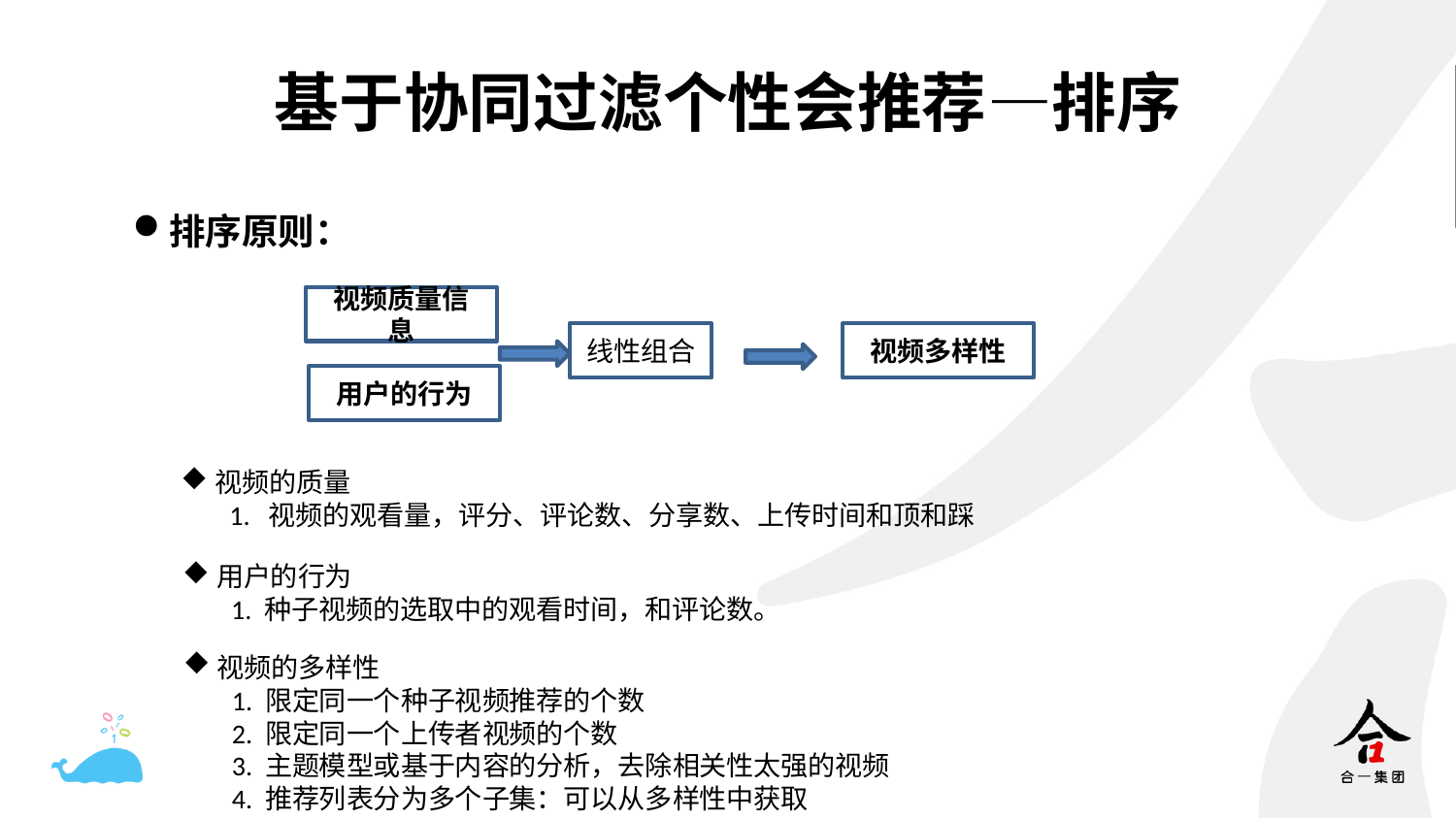

# 基于协同过滤个性会推荐—排序
排序原则：
视频质量信息
线性组合
视频多样性

用户的行为
视频的质量
        1.  视频的观看量，评分、评论数、分享数、上传时间和顶和踩
用户的行为
        1. 种子视频的选取中的观看时间，和评论数。
视频的多样性
        1. 限定同一个种子视频推荐的个数
        2. 限定同一个上传者视频的个数
        3. 主题模型或基于内容的分析，去除相关性太强的视频
        4. 推荐列表分为多个子集：可以从多样性中获取